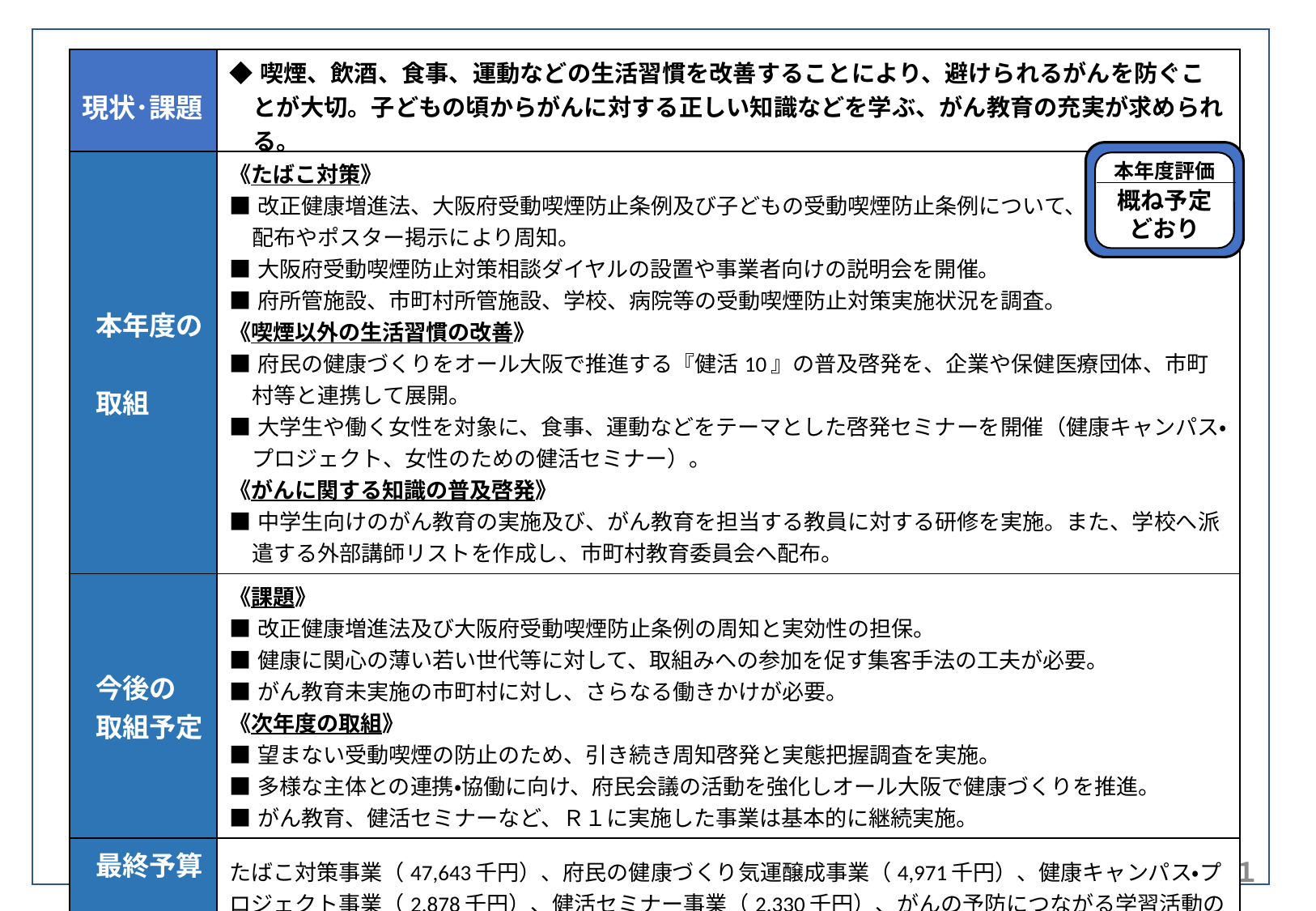

| 現状･課題 | ◆喫煙、飲酒、食事、運動などの生活習慣を改善することにより、避けられるがんを防ぐことが大切。子どもの頃からがんに対する正しい知識などを学ぶ、がん教育の充実が求められる。 |
| --- | --- |

本年度評価

概ね予定
どおり
| 本年度の 取組 | 《たばこ対策》 ■改正健康増進法、大阪府受動喫煙防止条例及び子どもの受動喫煙防止条例について、リーフレット配布やポスター掲示により周知。 ■大阪府受動喫煙防止対策相談ダイヤルの設置や事業者向けの説明会を開催。 ■府所管施設、市町村所管施設、学校、病院等の受動喫煙防止対策実施状況を調査。 《喫煙以外の生活習慣の改善》 ■府民の健康づくりをオール大阪で推進する『健活10』の普及啓発を、企業や保健医療団体、市町村等と連携して展開。 ■大学生や働く女性を対象に、食事、運動などをテーマとした啓発セミナーを開催（健康キャンパス・プロジェクト、女性のための健活セミナー）。 《がんに関する知識の普及啓発》 ■中学生向けのがん教育の実施及び、がん教育を担当する教員に対する研修を実施。また、学校へ派遣する外部講師リストを作成し、市町村教育委員会へ配布。 |
| --- | --- |
| 今後の 取組予定 | 《課題》 ■改正健康増進法及び大阪府受動喫煙防止条例の周知と実効性の担保。 ■健康に関心の薄い若い世代等に対して、取組みへの参加を促す集客手法の工夫が必要。 ■がん教育未実施の市町村に対し、さらなる働きかけが必要。 《次年度の取組》 ■望まない受動喫煙の防止のため、引き続き周知啓発と実態把握調査を実施。 ■多様な主体との連携・協働に向け、府民会議の活動を強化しオール大阪で健康づくりを推進。 ■がん教育、健活セミナーなど、Ｒ１に実施した事業は基本的に継続実施。 |
| 最終予算　　 　 (案) | たばこ対策事業（47,643千円）、府民の健康づくり気運醸成事業（4,971千円）、健康キャンパス・プロジェクト事業（2,878千円）、健活セミナー事業（2,330千円）、がんの予防につながる学習活動の充実支援事業（410千円） |
概ね予定どおり
＜がん検診部会＞　１